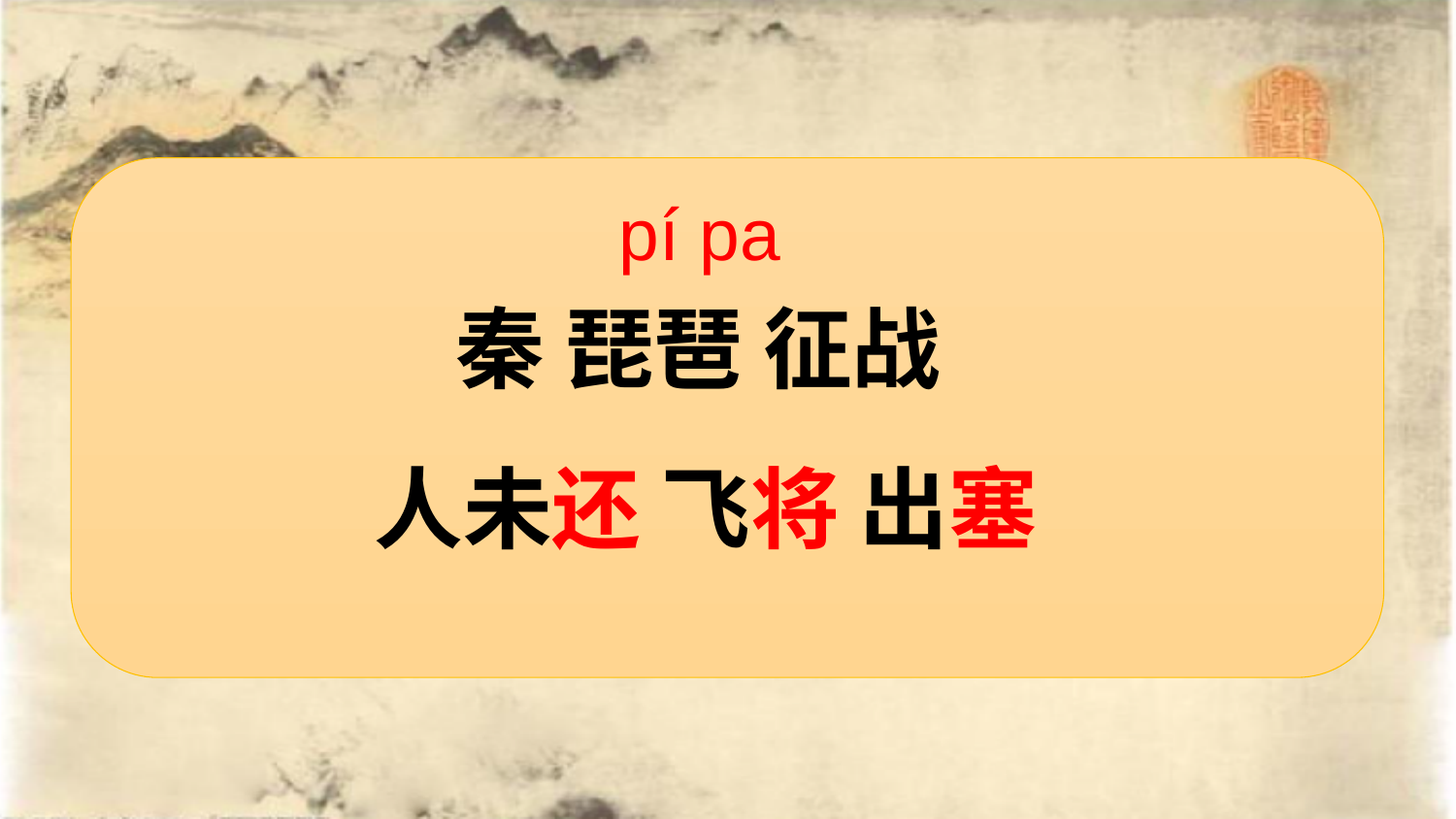

pí pa
   秦 琵琶 征战
人未还 飞将 出塞